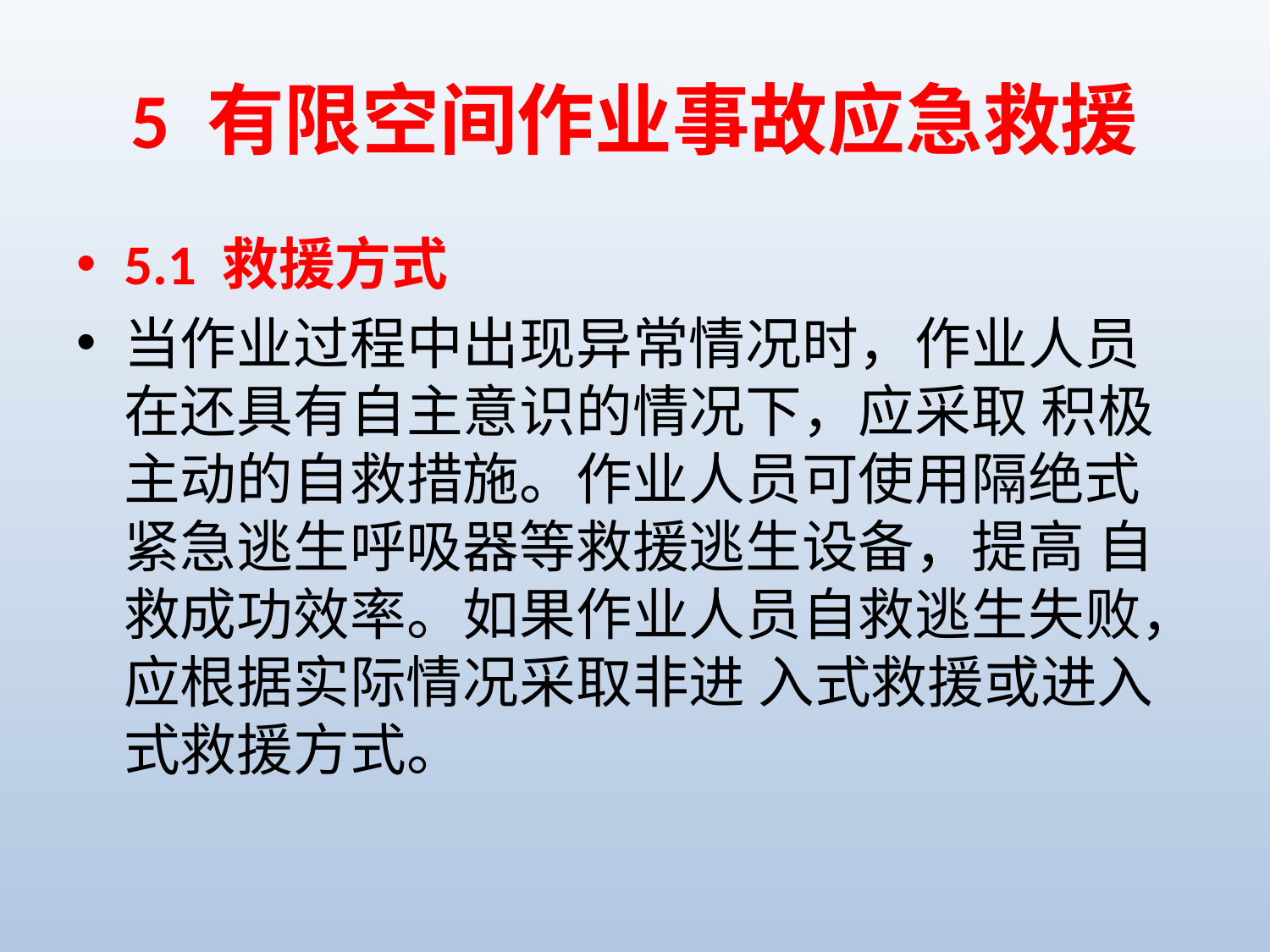

# 5 有限空间作业事故应急救援
5.1 救援方式
当作业过程中出现异常情况时，作业人员在还具有自主意识的情况下，应采取 积极主动的自救措施。作业人员可使用隔绝式紧急逃生呼吸器等救援逃生设备，提高 自救成功效率。如果作业人员自救逃生失败，应根据实际情况采取非进 入式救援或进入式救援方式。